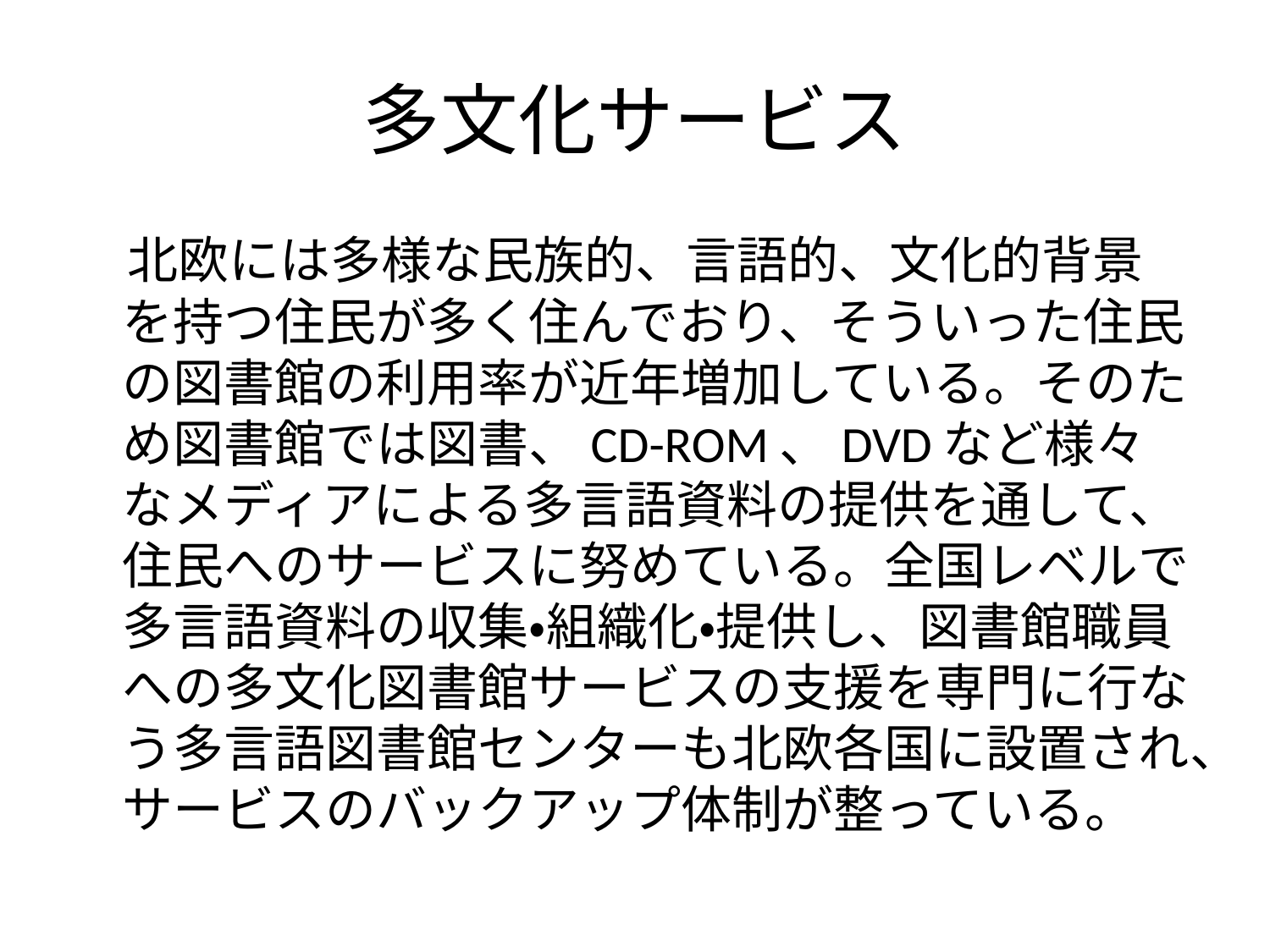

# 多文化サービス
　北欧には多様な民族的、言語的、文化的背景を持つ住民が多く住んでおり、そういった住民の図書館の利用率が近年増加している。そのため図書館では図書、CD-ROM、DVDなど様々なメディアによる多言語資料の提供を通して、住民へのサービスに努めている。全国レベルで多言語資料の収集・組織化・提供し、図書館職員への多文化図書館サービスの支援を専門に行なう多言語図書館センターも北欧各国に設置され、サービスのバックアップ体制が整っている。